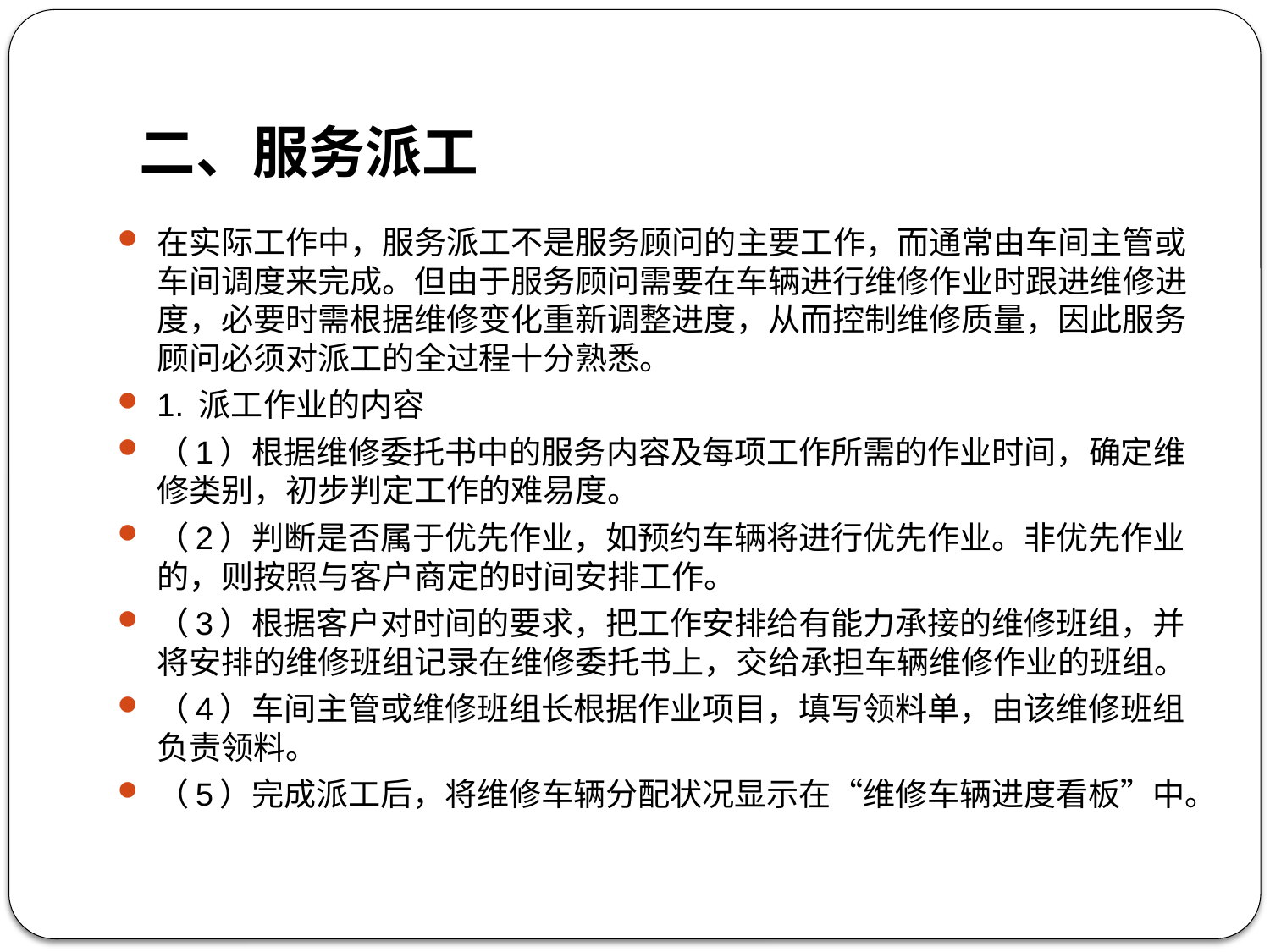

# 二、服务派工
在实际工作中，服务派工不是服务顾问的主要工作，而通常由车间主管或车间调度来完成。但由于服务顾问需要在车辆进行维修作业时跟进维修进度，必要时需根据维修变化重新调整进度，从而控制维修质量，因此服务顾问必须对派工的全过程十分熟悉。
1. 派工作业的内容
（1）根据维修委托书中的服务内容及每项工作所需的作业时间，确定维修类别，初步判定工作的难易度。
（2）判断是否属于优先作业，如预约车辆将进行优先作业。非优先作业的，则按照与客户商定的时间安排工作。
（3）根据客户对时间的要求，把工作安排给有能力承接的维修班组，并将安排的维修班组记录在维修委托书上，交给承担车辆维修作业的班组。
（4）车间主管或维修班组长根据作业项目，填写领料单，由该维修班组负责领料。
（5）完成派工后，将维修车辆分配状况显示在“维修车辆进度看板”中。